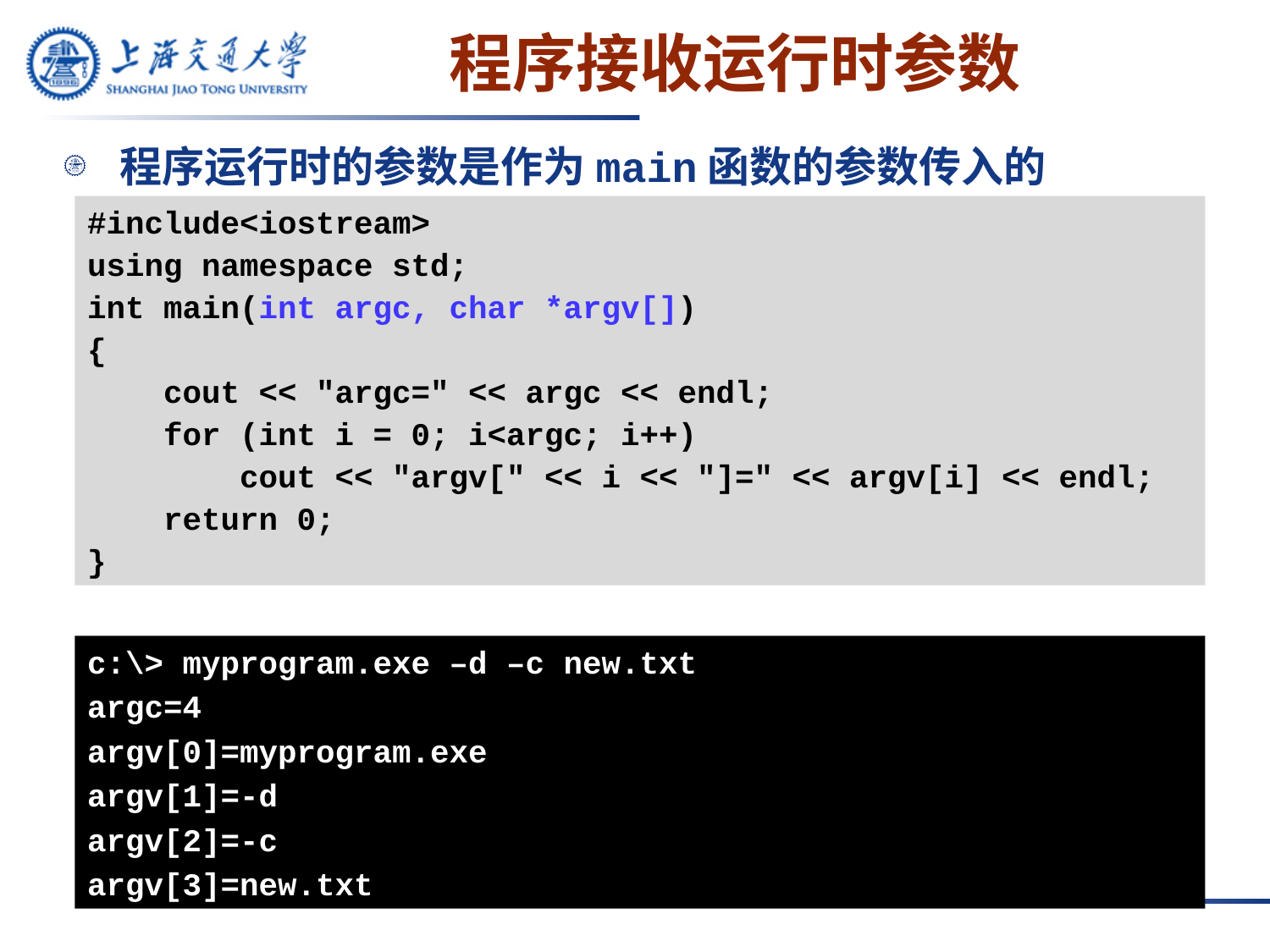

程序接收运行时参数
程序运行时的参数是作为main函数的参数传入的
#include<iostream>
using namespace std;
int main(int argc, char *argv[])
{
    cout << "argc=" << argc << endl;
    for (int i = 0; i<argc; i++)
        cout << "argv[" << i << "]=" << argv[i] << endl;
    return 0;
}
c:\> myprogram.exe –d –c new.txt
argc=4
argv[0]=myprogram.exe
argv[1]=-d
argv[2]=-c
argv[3]=new.txt